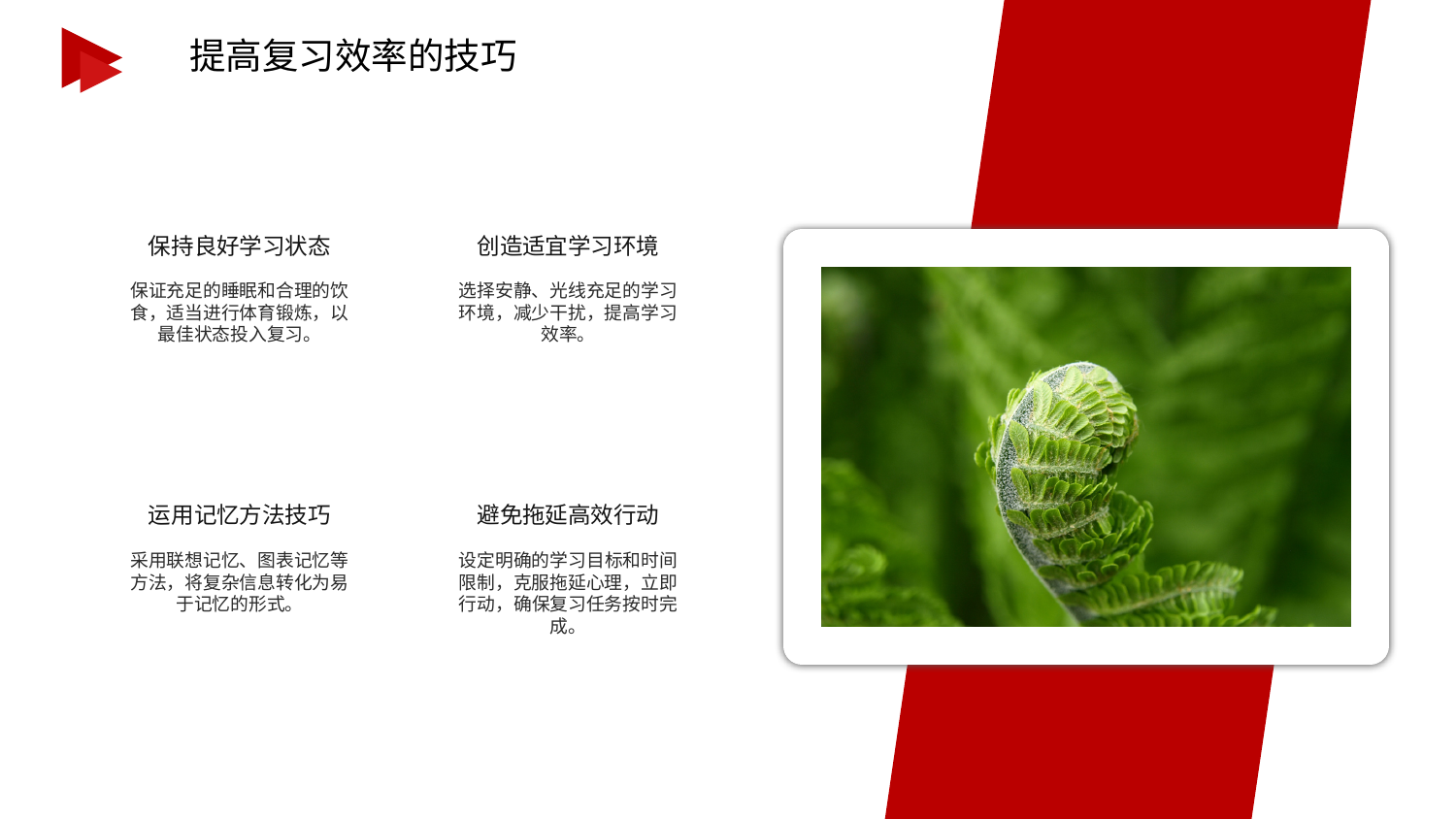

提高复习效率的技巧

保持良好学习状态
创造适宜学习环境

保证充足的睡眠和合理的饮食，适当进行体育锻炼，以最佳状态投入复习。
选择安静、光线充足的学习环境，减少干扰，提高学习效率。
运用记忆方法技巧
避免拖延高效行动
采用联想记忆、图表记忆等方法，将复杂信息转化为易于记忆的形式。
设定明确的学习目标和时间限制，克服拖延心理，立即行动，确保复习任务按时完成。